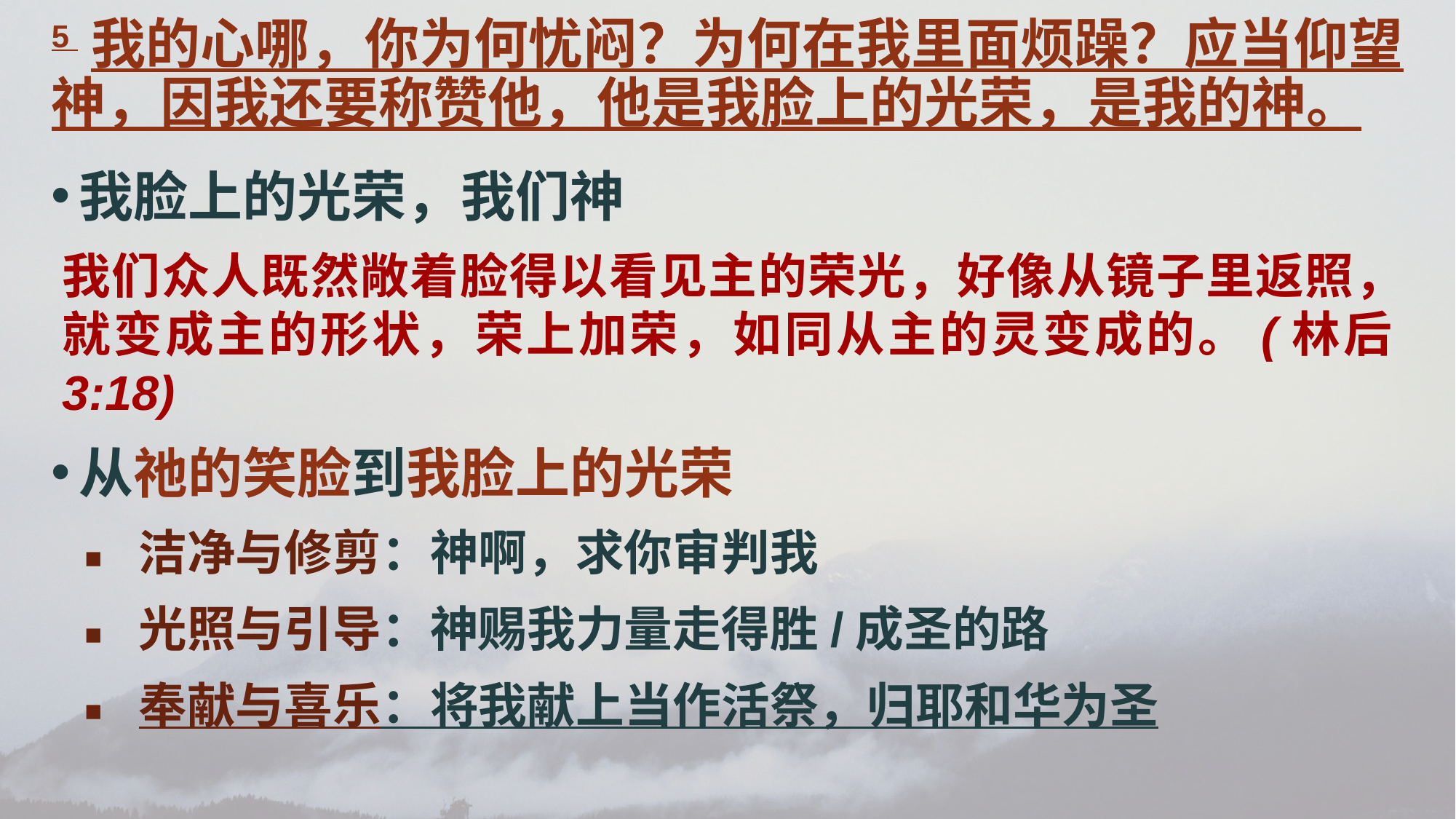

5 我的心哪，你为何忧闷？为何在我里面烦躁？应当仰望神，因我还要称赞他，他是我脸上的光荣，是我的神。
我脸上的光荣，我们神
我们众人既然敞着脸得以看见主的荣光，好像从镜子里返照，就变成主的形状，荣上加荣，如同从主的灵变成的。(林后3:18)
从祂的笑脸到我脸上的光荣
洁净与修剪：神啊，求你审判我
光照与引导：神赐我力量走得胜/成圣的路
奉献与喜乐：将我献上当作活祭，归耶和华为圣